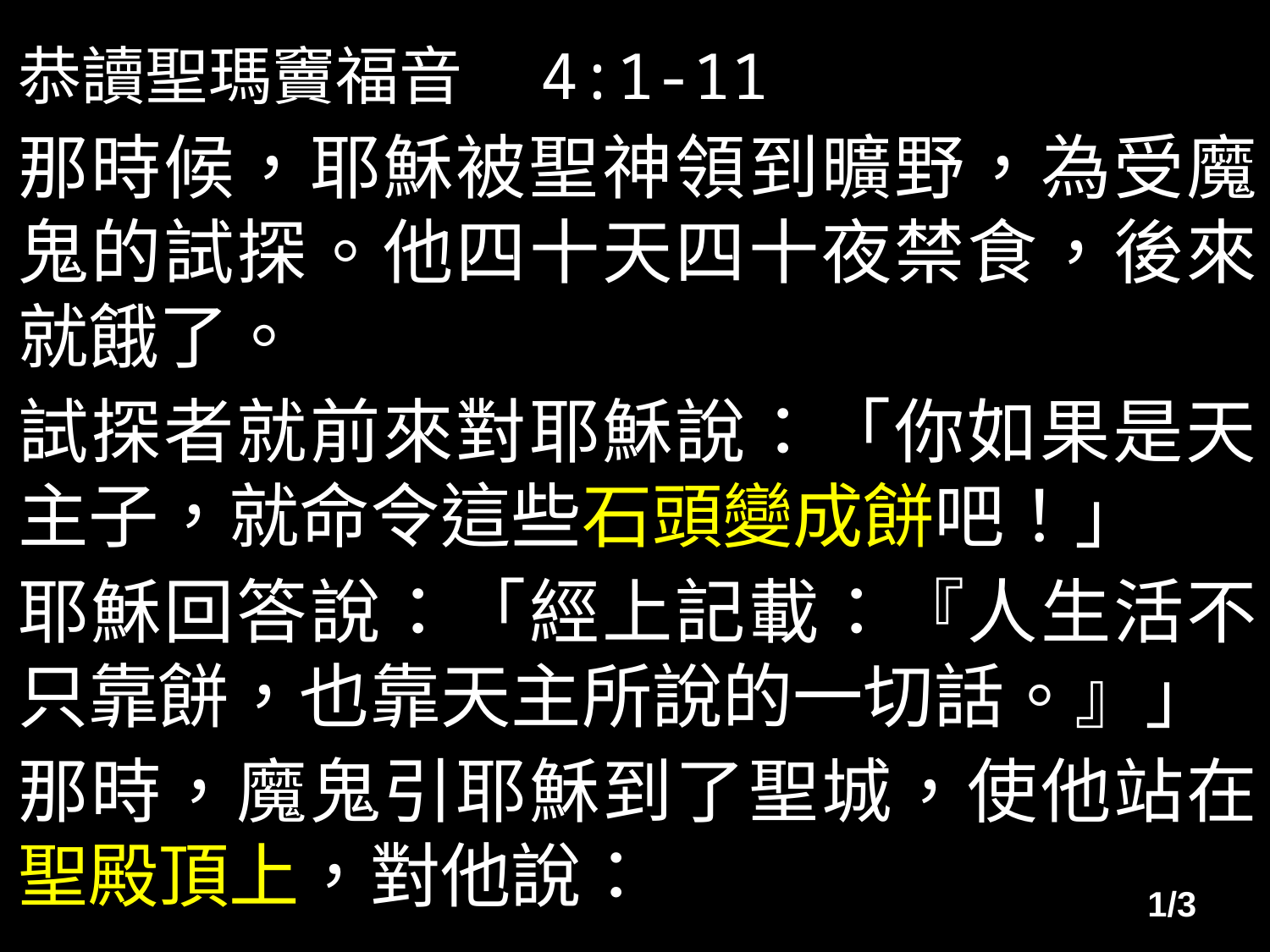

恭讀聖瑪竇福音　4:1-11
那時候，耶穌被聖神領到曠野，為受魔鬼的試探。他四十天四十夜禁食，後來就餓了。
試探者就前來對耶穌說：「你如果是天主子，就命令這些石頭變成餅吧！」
耶穌回答說：「經上記載：『人生活不只靠餅，也靠天主所說的一切話。』」
那時，魔鬼引耶穌到了聖城，使他站在聖殿頂上，對他說：
1/3